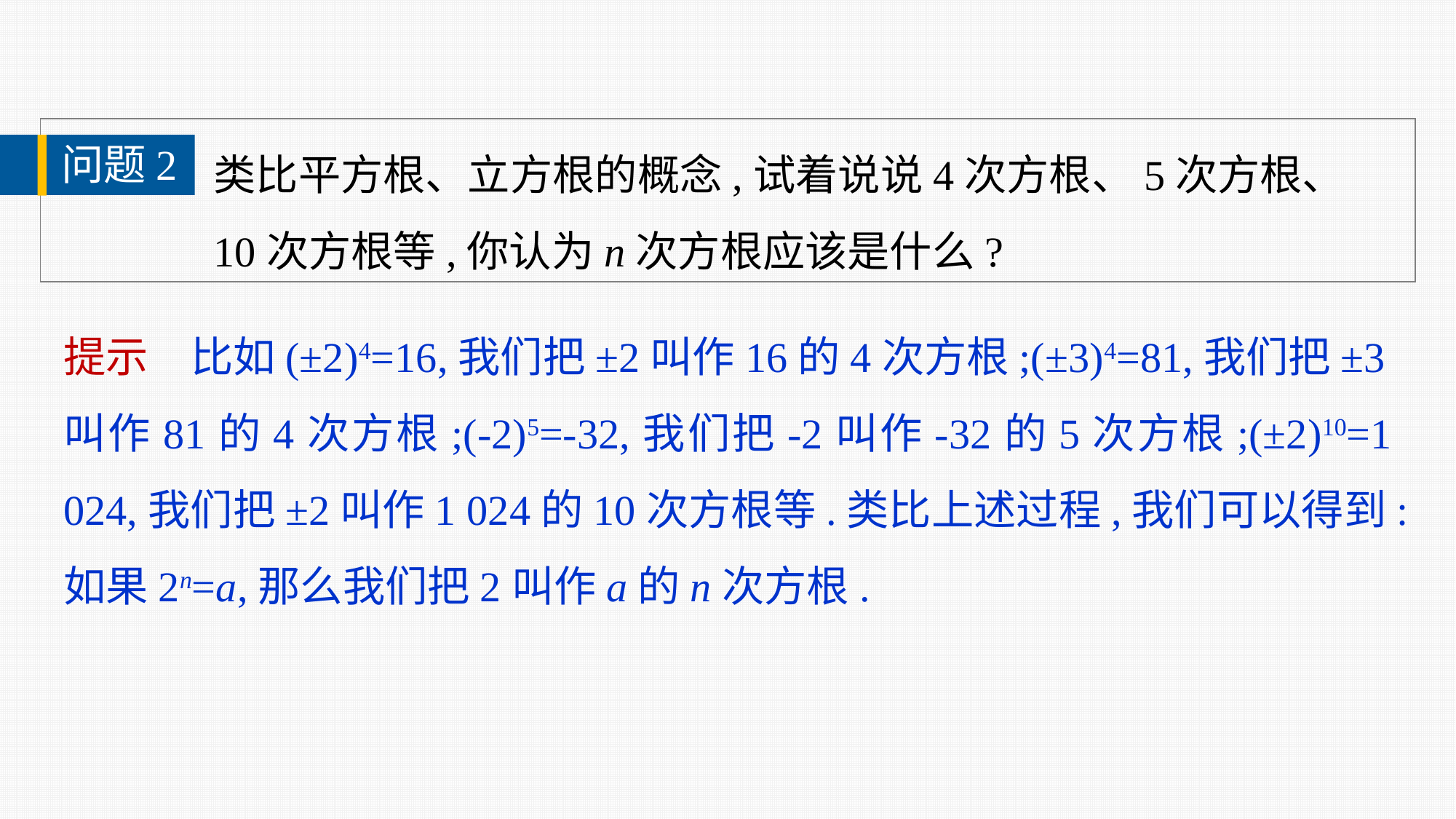

类比平方根、立方根的概念,试着说说4次方根、5次方根、10次方根等,你认为n次方根应该是什么?

问题2

提示　比如(±2)4=16,我们把±2叫作16的4次方根;(±3)4=81,我们把±3叫作81的4次方根;(-2)5=-32,我们把-2叫作-32的5次方根;(±2)10=1 024,我们把±2叫作1 024的10次方根等.类比上述过程,我们可以得到:如果2n=a,那么我们把2叫作a的n次方根.